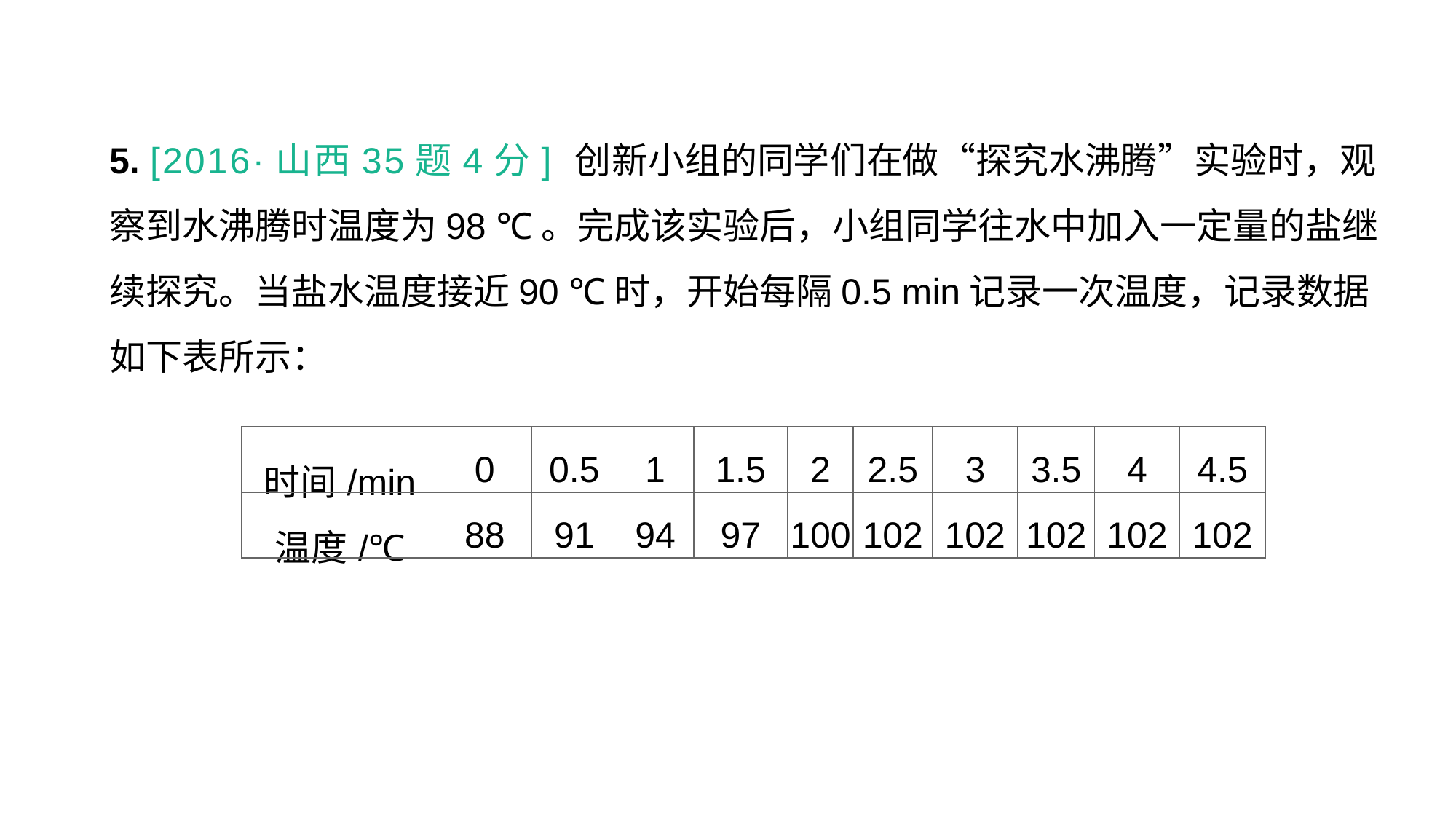

5. [2016·山西35题4分] 创新小组的同学们在做“探究水沸腾”实验时，观察到水沸腾时温度为98 ℃。完成该实验后，小组同学往水中加入一定量的盐继续探究。当盐水温度接近90 ℃时，开始每隔0.5 min记录一次温度，记录数据如下表所示：
真题回顾 把握考向
| 时间/min | 0 | 0.5 | 1 | 1.5 | 2 | 2.5 | 3 | 3.5 | 4 | 4.5 |
| --- | --- | --- | --- | --- | --- | --- | --- | --- | --- | --- |
| 温度/℃ | 88 | 91 | 94 | 97 | 100 | 102 | 102 | 102 | 102 | 102 |